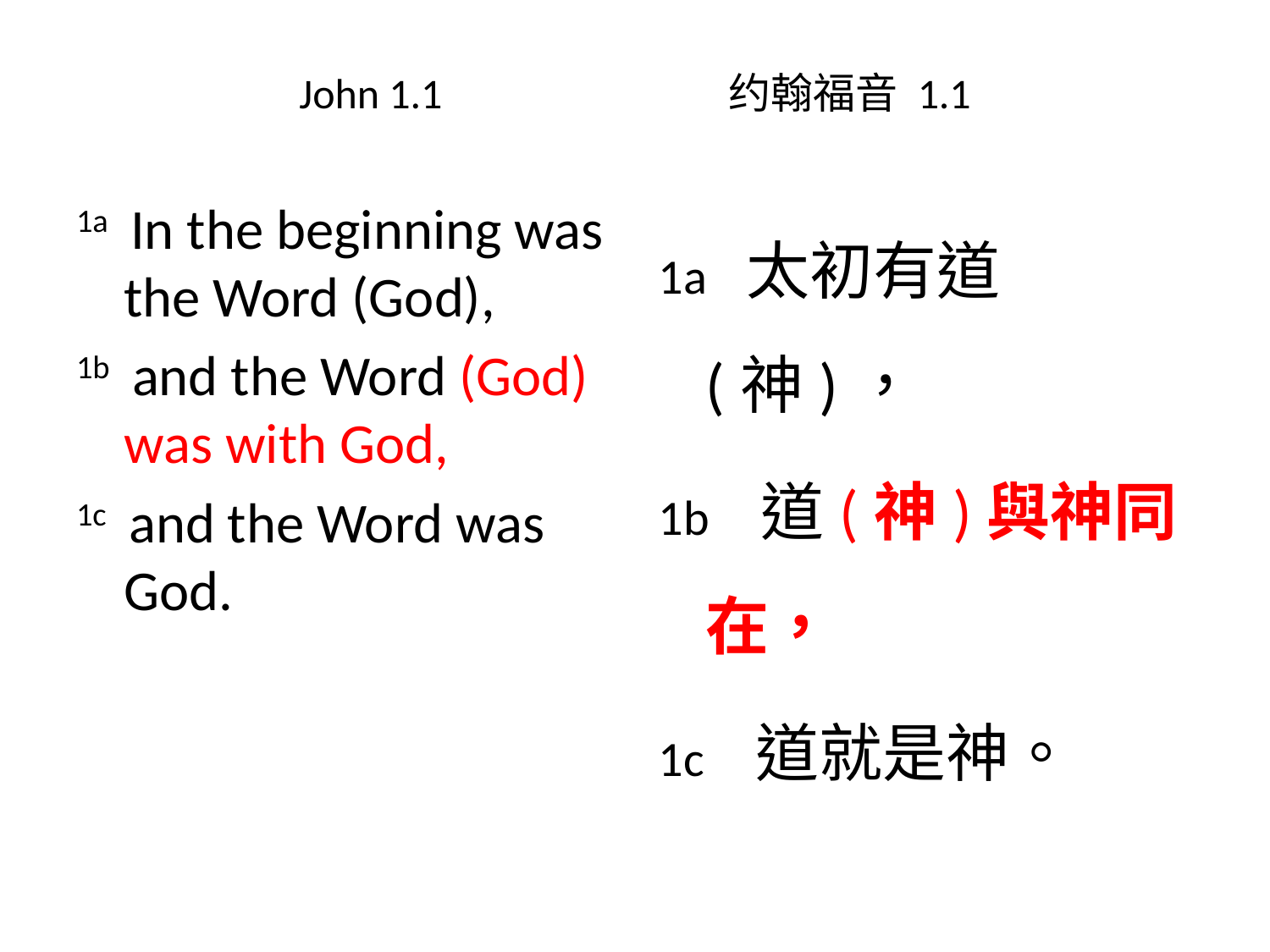

# John 1.1                             约翰福音 1.1
1a   In the beginning was the Word (God),
1b   and the Word (God) was with God,
1c   and the Word was God.
1a  太初有道(神)，
1b   道(神)與神同在，
1c   道就是神。